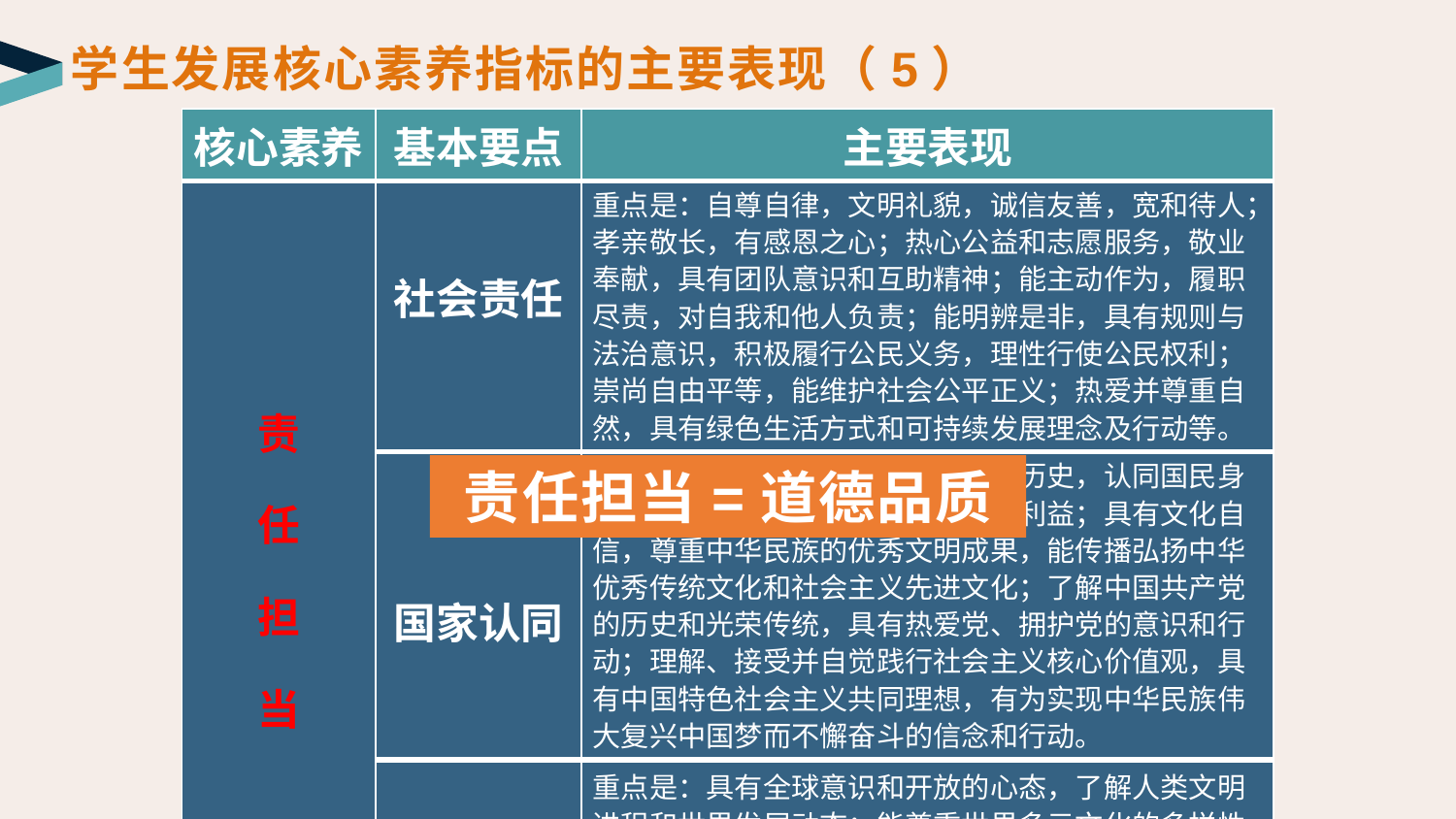

学生发展核心素养指标的主要表现（5）

| 核心素养 | 基本要点 | 主要表现 |
| --- | --- | --- |
| 责 任 担 当 | 社会责任 | 重点是：自尊自律，文明礼貌，诚信友善，宽和待人；孝亲敬长，有感恩之心；热心公益和志愿服务，敬业奉献，具有团队意识和互助精神；能主动作为，履职尽责，对自我和他人负责；能明辨是非，具有规则与法治意识，积极履行公民义务，理性行使公民权利；崇尚自由平等，能维护社会公平正义；热爱并尊重自然，具有绿色生活方式和可持续发展理念及行动等。 |
|  | 国家认同 | 重点是：具有国家意识，了解国情历史，认同国民身份，能自觉捍卫国家主权、尊严和利益；具有文化自信，尊重中华民族的优秀文明成果，能传播弘扬中华优秀传统文化和社会主义先进文化；了解中国共产党的历史和光荣传统，具有热爱党、拥护党的意识和行动；理解、接受并自觉践行社会主义核心价值观，具有中国特色社会主义共同理想，有为实现中华民族伟大复兴中国梦而不懈奋斗的信念和行动。 |
|  | 国际理解 | 重点是：具有全球意识和开放的心态，了解人类文明进程和世界发展动态；能尊重世界多元文化的多样性和差异性，积极参与跨文化交流；关注人类面临的全球性挑战，理解人类命运共同体的内涵与价值等。 |
责任担当=道德品质